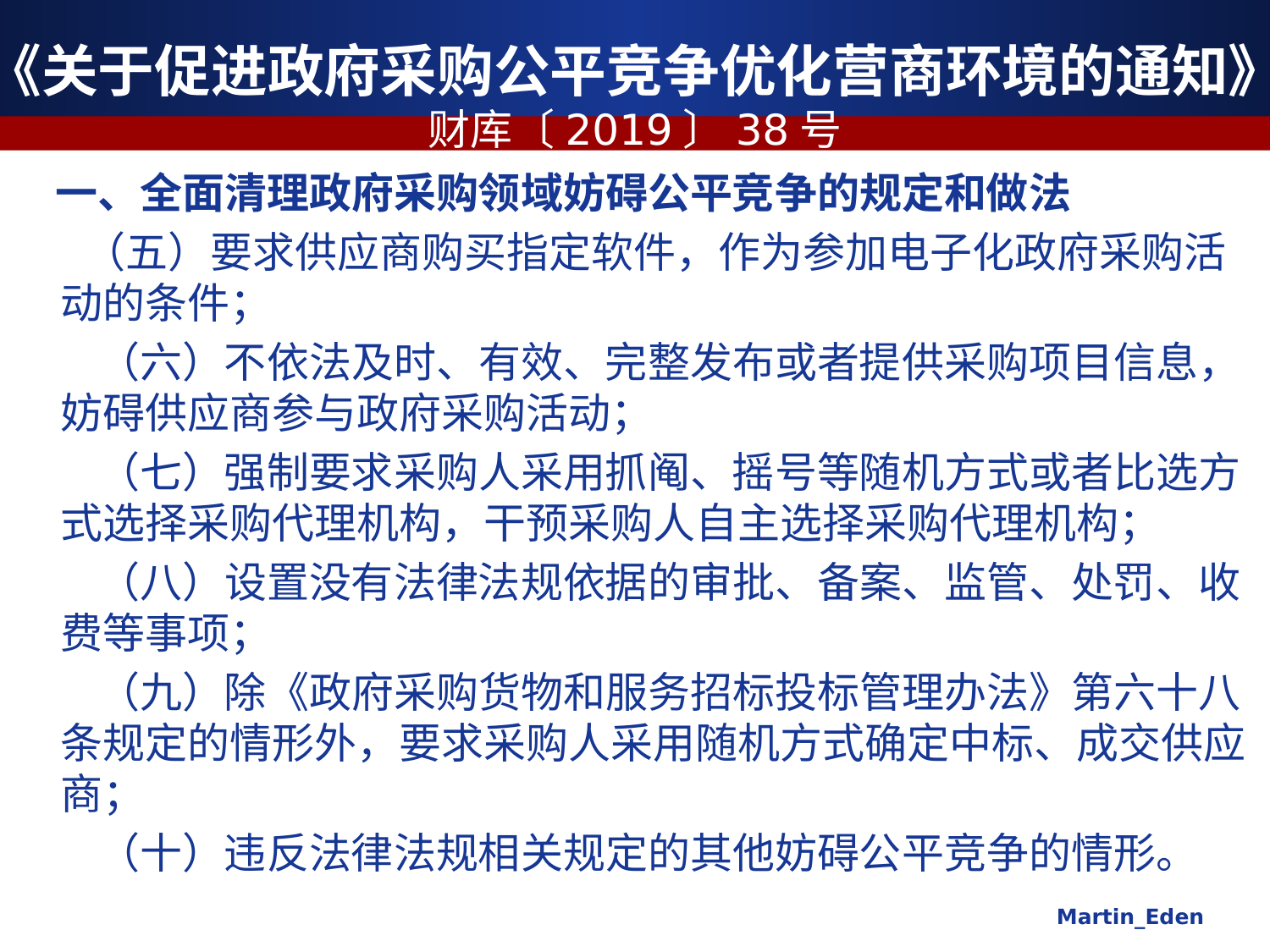

# 《关于促进政府采购公平竞争优化营商环境的通知》 财库〔2019〕38号
　一、全面清理政府采购领域妨碍公平竞争的规定和做法
　   （五）要求供应商购买指定软件，作为参加电子化政府采购活动的条件；
　　（六）不依法及时、有效、完整发布或者提供采购项目信息，妨碍供应商参与政府采购活动；
　　（七）强制要求采购人采用抓阄、摇号等随机方式或者比选方式选择采购代理机构，干预采购人自主选择采购代理机构；
　　（八）设置没有法律法规依据的审批、备案、监管、处罚、收费等事项；
　　（九）除《政府采购货物和服务招标投标管理办法》第六十八条规定的情形外，要求采购人采用随机方式确定中标、成交供应商；
　　（十）违反法律法规相关规定的其他妨碍公平竞争的情形。

Martin_Eden